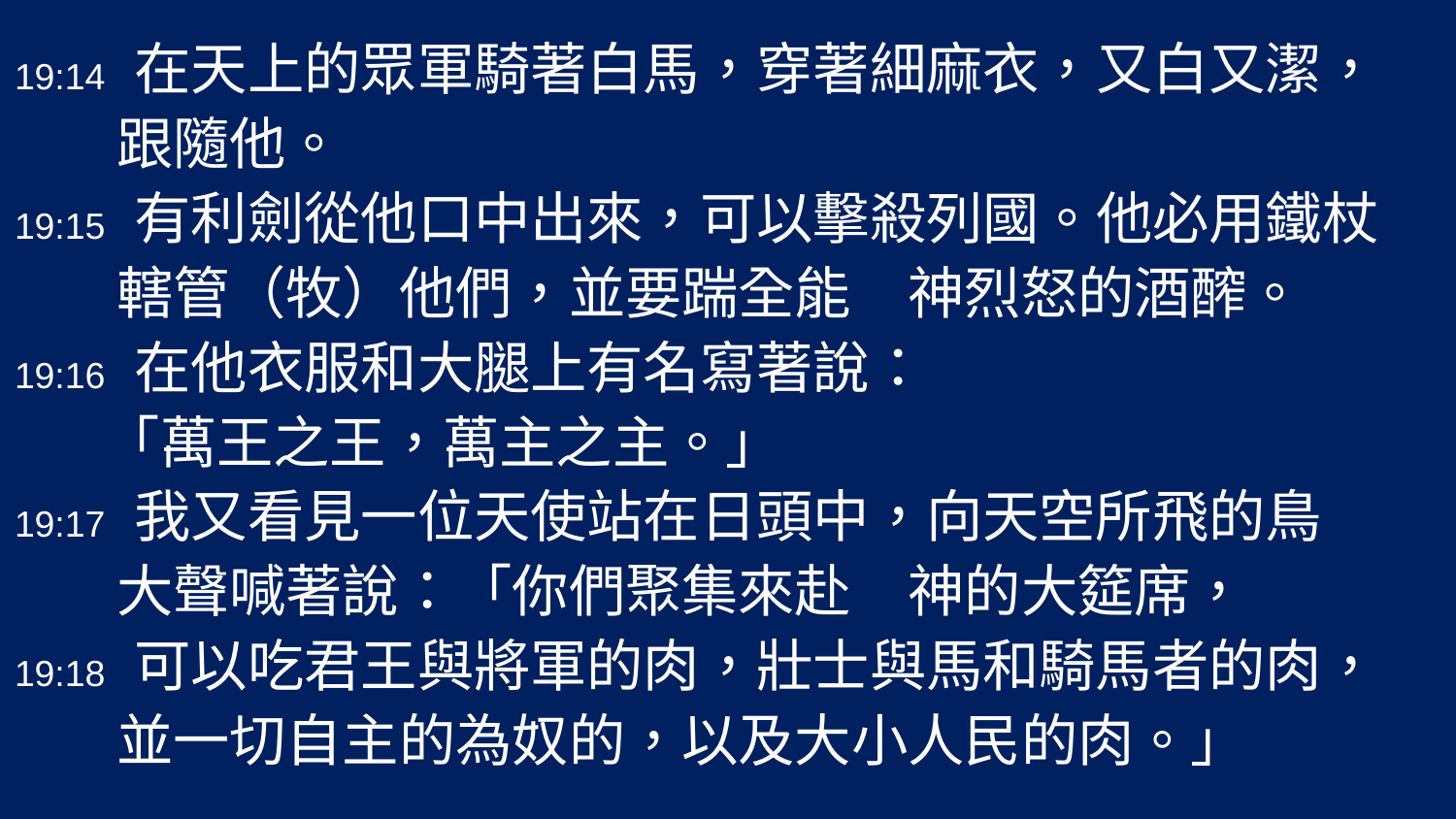

19:14 在天上的眾軍騎著白馬，穿著細麻衣，又白又潔，
       跟隨他。
19:15 有利劍從他口中出來，可以擊殺列國。他必用鐵杖
       轄管（牧）他們，並要踹全能　神烈怒的酒醡。
19:16 在他衣服和大腿上有名寫著說：
      「萬王之王，萬主之主。」
19:17 我又看見一位天使站在日頭中，向天空所飛的鳥
       大聲喊著說：「你們聚集來赴　神的大筵席，
19:18 可以吃君王與將軍的肉，壯士與馬和騎馬者的肉，
       並一切自主的為奴的，以及大小人民的肉。」